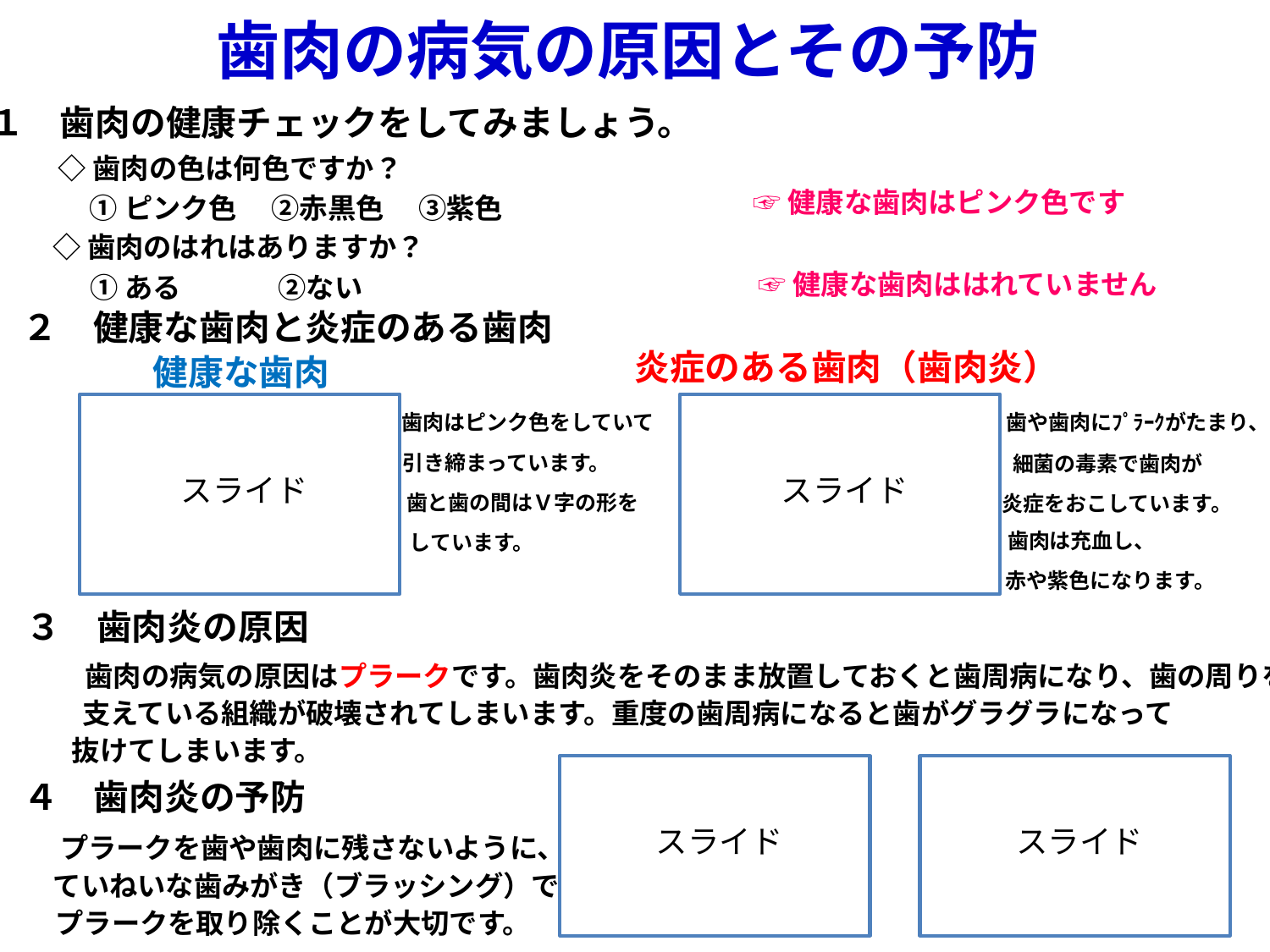

歯肉の病気の原因とその予防
１　歯肉の健康チェックをしてみましょう。
◇歯肉の色は何色ですか？
☞健康な歯肉はピンク色です
①ピンク色　 ②赤黒色　 ③紫色
 ◇歯肉のはれはありますか？
☞健康な歯肉ははれていません
①ある　 　 　②ない
２　健康な歯肉と炎症のある歯肉
炎症のある歯肉（歯肉炎）
健康な歯肉

歯や歯肉にﾌﾟﾗｰｸがたまり、
歯肉はピンク色をしていて
引き締まっています。
細菌の毒素で歯肉が
スライド
スライド
歯と歯の間はＶ字の形を
炎症をおこしています。
歯肉は充血し、
しています。
赤や紫色になります。
３　歯肉炎の原因
 歯肉の病気の原因はプラークです。歯肉炎をそのまま放置しておくと歯周病になり、歯の周りを
支えている組織が破壊されてしまいます。重度の歯周病になると歯がグラグラになって
抜けてしまいます。

４　歯肉炎の予防
スライド
スライド
 プラークを歯や歯肉に残さないように、
ていねいな歯みがき（ブラッシング）で
プラークを取り除くことが大切です。